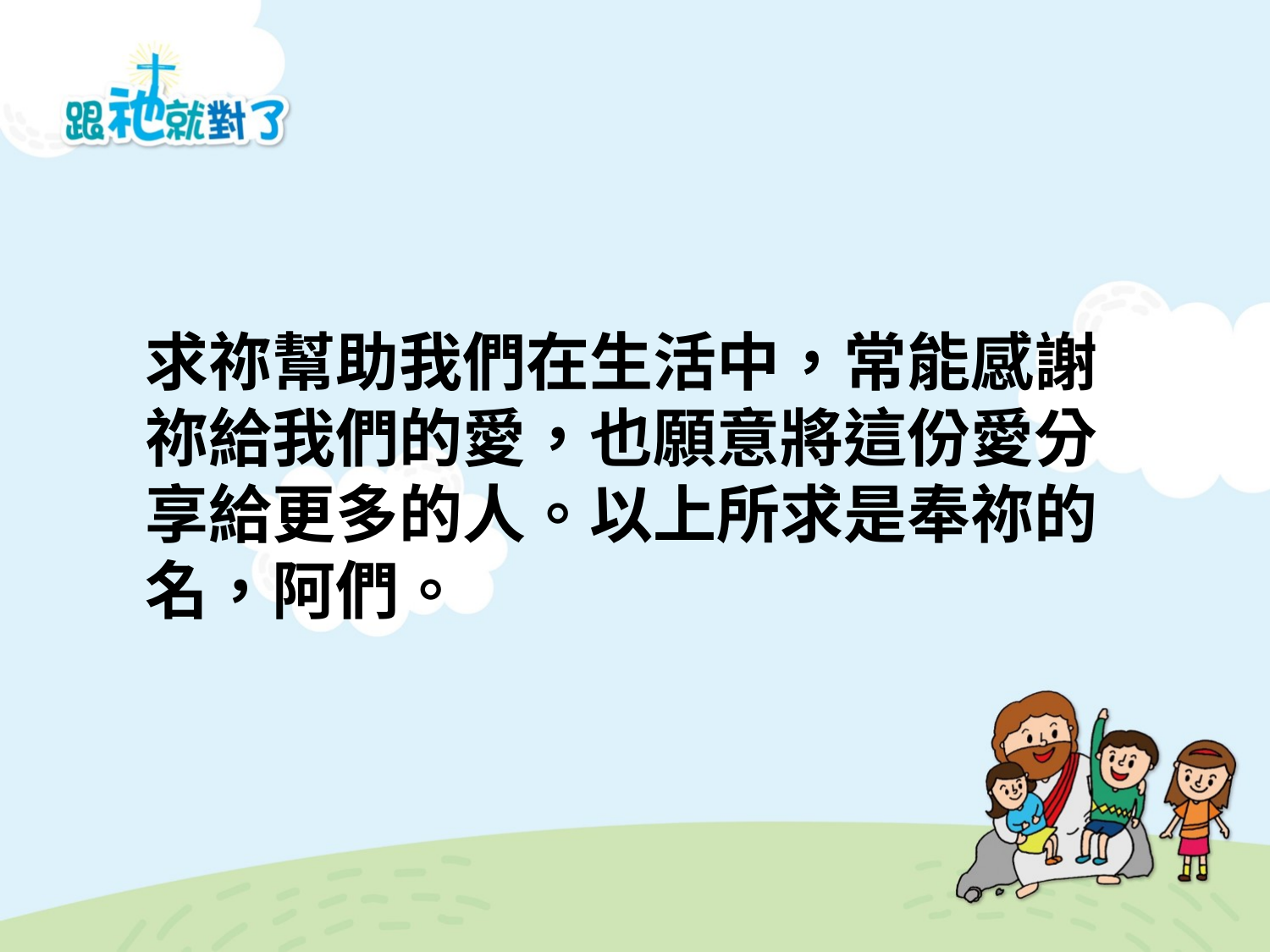

求祢幫助我們在生活中，常能感謝祢給我們的愛，也願意將這份愛分享給更多的人。以上所求是奉祢的名，阿們。